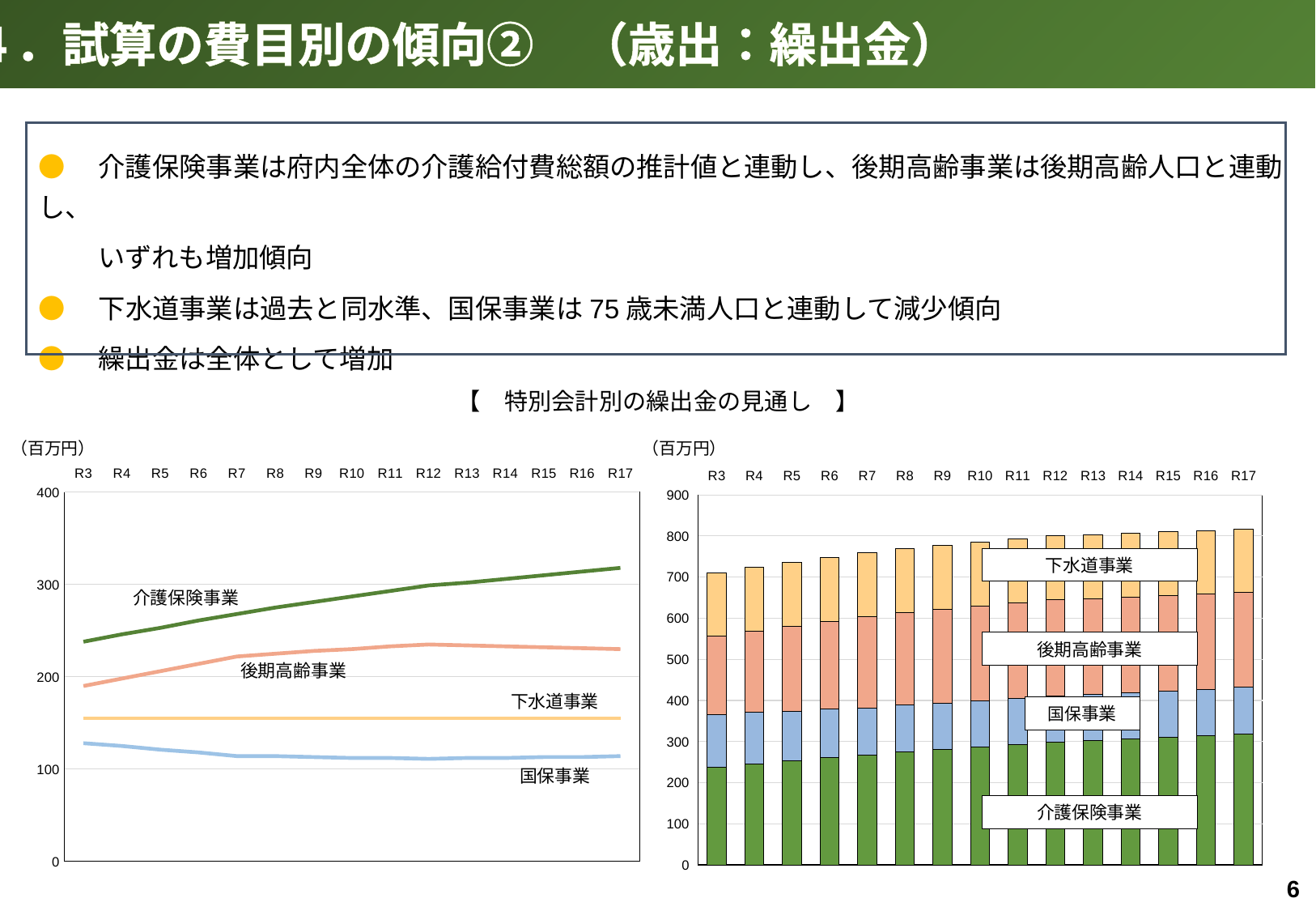

４．試算の費目別の傾向②　（歳出：繰出金）

●　介護保険事業は府内全体の介護給付費総額の推計値と連動し、後期高齢事業は後期高齢人口と連動し、
　　 いずれも増加傾向
●　下水道事業は過去と同水準、国保事業は75歳未満人口と連動して減少傾向
●　繰出金は全体として増加
【　特別会計別の繰出金の見通し　】
（百万円）
（百万円）

### Chart

| Category | 介護 | 国保 | 後期高齢 | 下水 |
|---|---|---|---|---|
| R3 | 238.0 | 128.0 | 190.0 | 155.0 |
| R4 | 246.0 | 125.0 | 198.0 | 155.0 |
| R5 | 253.0 | 121.0 | 206.0 | 155.0 |
| R6 | 261.0 | 118.0 | 214.0 | 155.0 |
| R7 | 268.0 | 114.0 | 222.0 | 155.0 |
| R8 | 275.0 | 114.0 | 225.0 | 155.0 |
| R9 | 281.0 | 113.0 | 228.0 | 155.0 |
| R10 | 287.0 | 112.0 | 230.0 | 155.0 |
| R11 | 293.0 | 112.0 | 233.0 | 155.0 |
| R12 | 299.0 | 111.0 | 235.0 | 155.0 |
| R13 | 302.0 | 112.0 | 234.0 | 155.0 |
| R14 | 306.0 | 112.0 | 233.0 | 155.0 |
| R15 | 310.0 | 113.0 | 232.0 | 155.0 |
| R16 | 314.0 | 113.0 | 231.0 | 155.0 |
| R17 | 318.0 | 114.0 | 230.0 | 155.0 |

### Chart

| Category | 介護 | 国保 | 後期高齢 | 下水 |
|---|---|---|---|---|
| R3 | 238.0 | 128.0 | 190.0 | 155.0 |
| R4 | 246.0 | 125.0 | 198.0 | 155.0 |
| R5 | 253.0 | 121.0 | 206.0 | 155.0 |
| R6 | 261.0 | 118.0 | 214.0 | 155.0 |
| R7 | 268.0 | 114.0 | 222.0 | 155.0 |
| R8 | 275.0 | 114.0 | 225.0 | 155.0 |
| R9 | 281.0 | 113.0 | 228.0 | 155.0 |
| R10 | 287.0 | 112.0 | 230.0 | 155.0 |
| R11 | 293.0 | 112.0 | 233.0 | 155.0 |
| R12 | 299.0 | 111.0 | 235.0 | 155.0 |
| R13 | 302.0 | 112.0 | 234.0 | 155.0 |
| R14 | 306.0 | 112.0 | 233.0 | 155.0 |
| R15 | 310.0 | 113.0 | 232.0 | 155.0 |
| R16 | 314.0 | 113.0 | 231.0 | 155.0 |
| R17 | 318.0 | 114.0 | 230.0 | 155.0 |
下水道事業
介護保険事業
後期高齢事業
後期高齢事業
下水道事業
国保事業
国保事業
介護保険事業
6